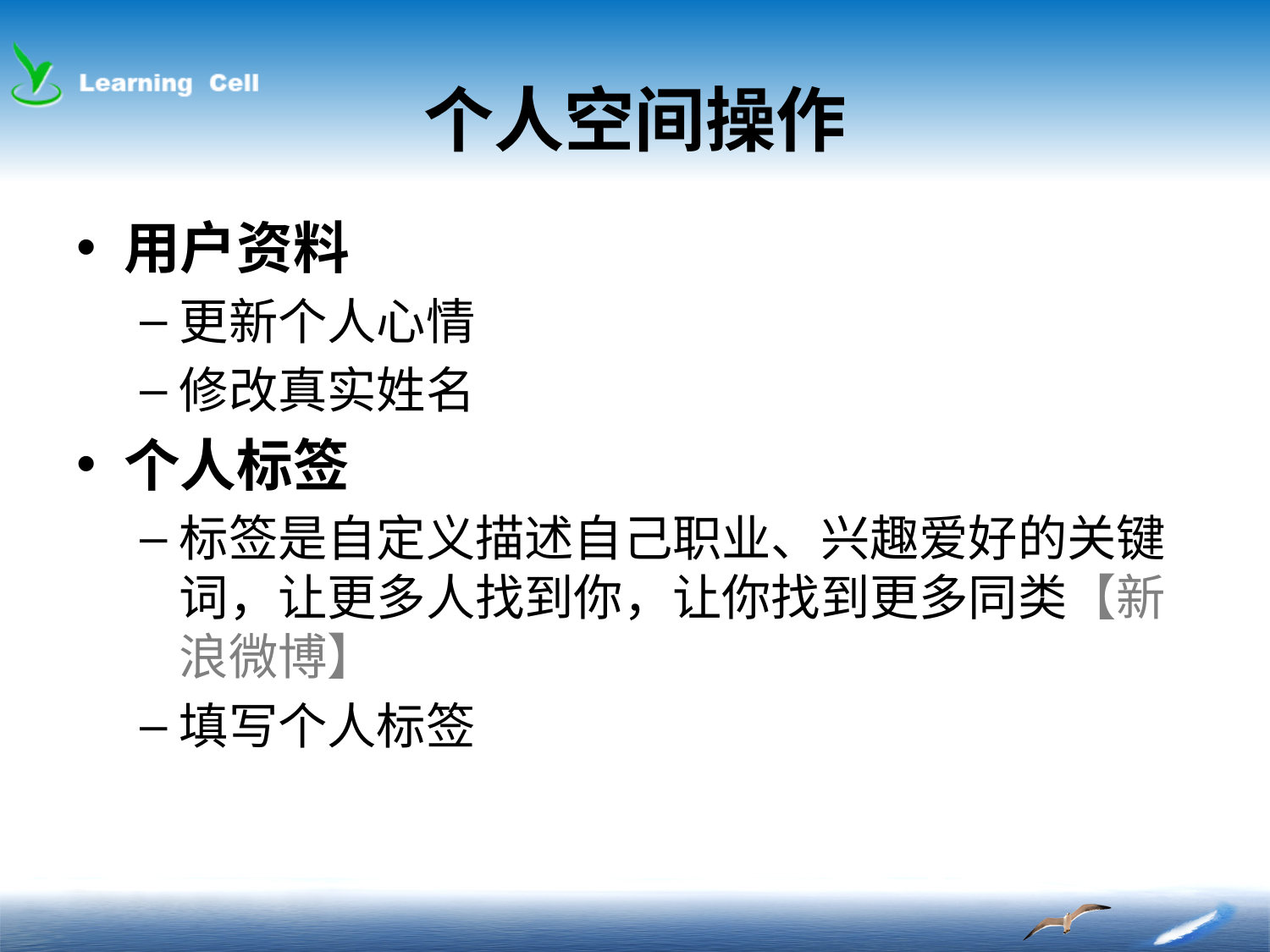

# 个人空间操作
用户资料
更新个人心情
修改真实姓名
个人标签
标签是自定义描述自己职业、兴趣爱好的关键词，让更多人找到你，让你找到更多同类【新浪微博】
填写个人标签